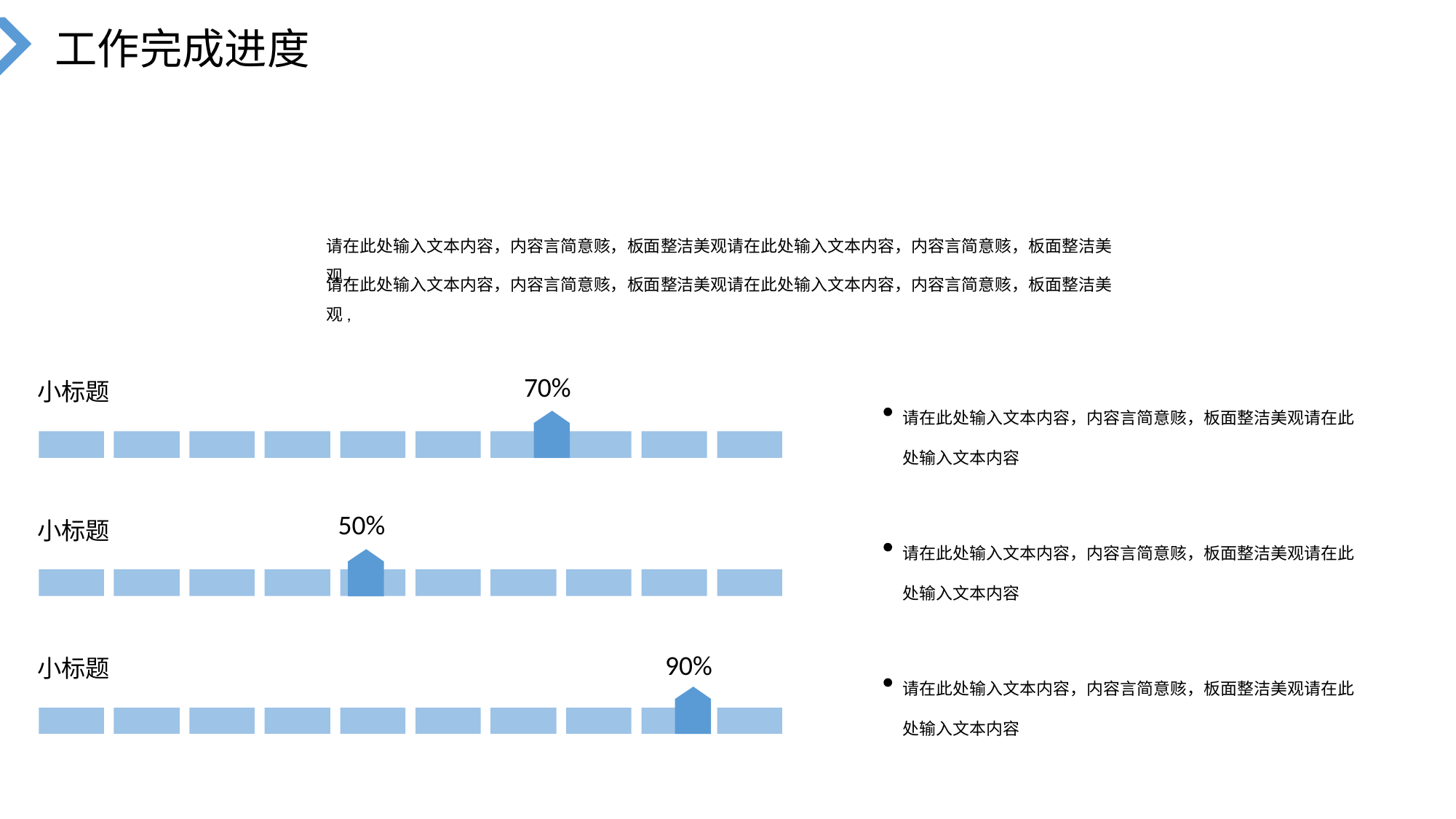

工作完成进度
请在此处输入文本内容，内容言简意赅，板面整洁美观请在此处输入文本内容，内容言简意赅，板面整洁美观,
请在此处输入文本内容，内容言简意赅，板面整洁美观请在此处输入文本内容，内容言简意赅，板面整洁美观,
70%
小标题
请在此处输入文本内容，内容言简意赅，板面整洁美观请在此处输入文本内容

50%
小标题
请在此处输入文本内容，内容言简意赅，板面整洁美观请在此处输入文本内容

90%
小标题
请在此处输入文本内容，内容言简意赅，板面整洁美观请在此处输入文本内容